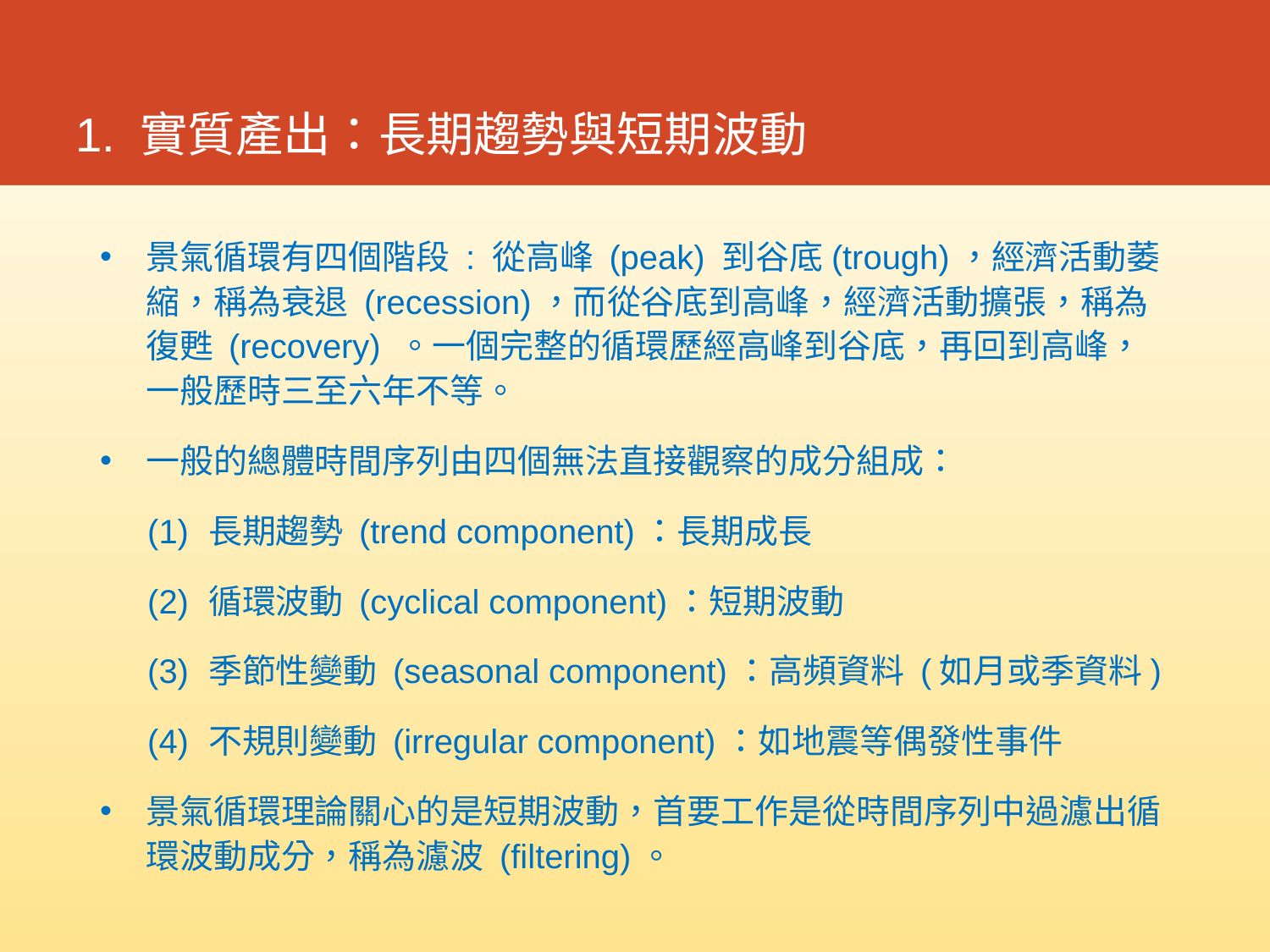

# 1. 實質產出：長期趨勢與短期波動
景氣循環有四個階段 : 從高峰 (peak) 到谷底(trough)，經濟活動萎縮，稱為衰退 (recession)，而從谷底到高峰，經濟活動擴張，稱為復甦 (recovery) 。一個完整的循環歷經高峰到谷底，再回到高峰，一般歷時三至六年不等。
一般的總體時間序列由四個無法直接觀察的成分組成：
長期趨勢 (trend component)：長期成長
循環波動 (cyclical component)：短期波動
季節性變動 (seasonal component)：高頻資料 (如月或季資料)
不規則變動 (irregular component)：如地震等偶發性事件
景氣循環理論關心的是短期波動，首要工作是從時間序列中過濾出循環波動成分，稱為濾波 (filtering)。